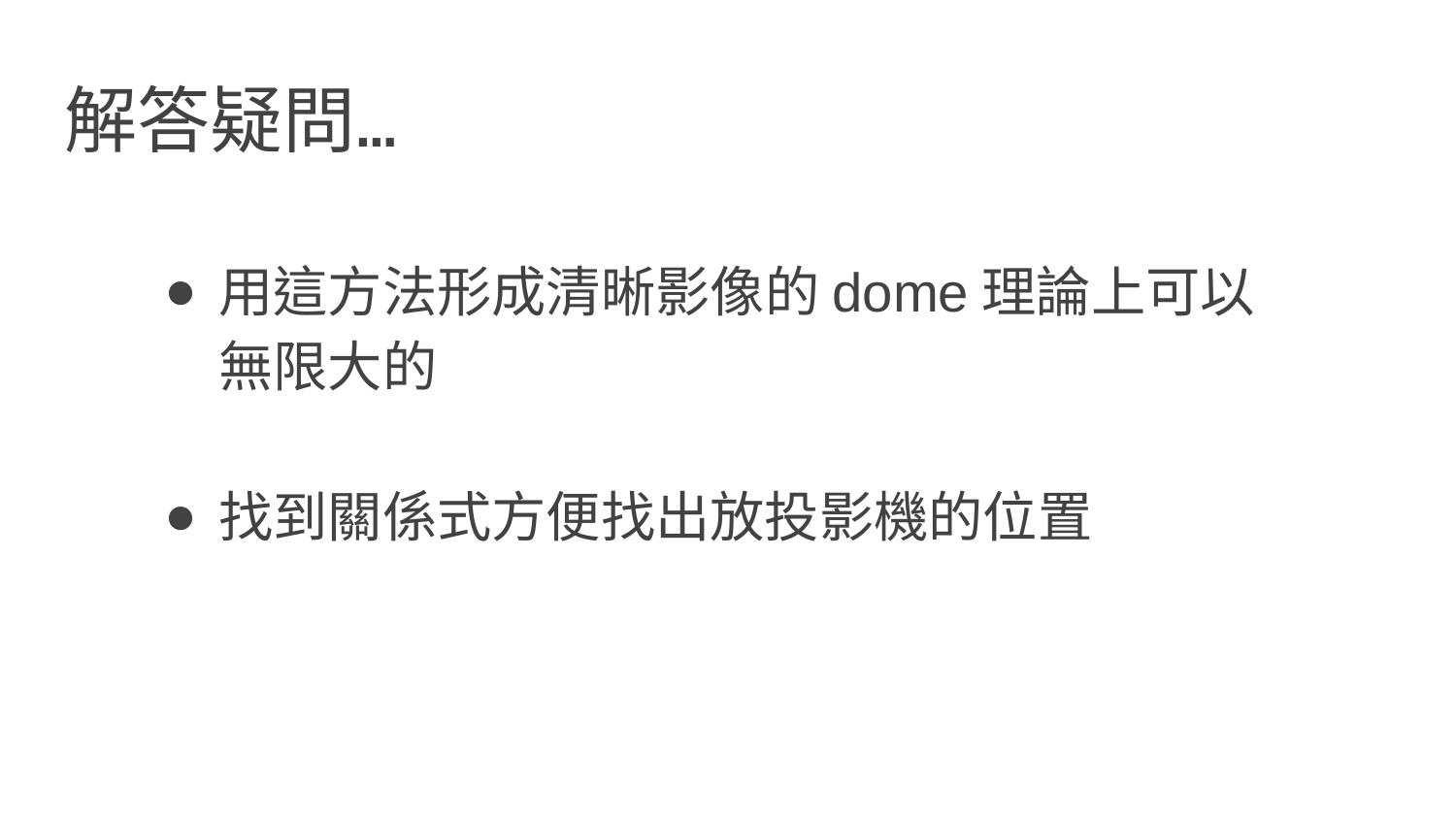

# 解答疑問…
用這方法形成清晰影像的dome理論上可以無限大的

找到關係式方便找出放投影機的位置